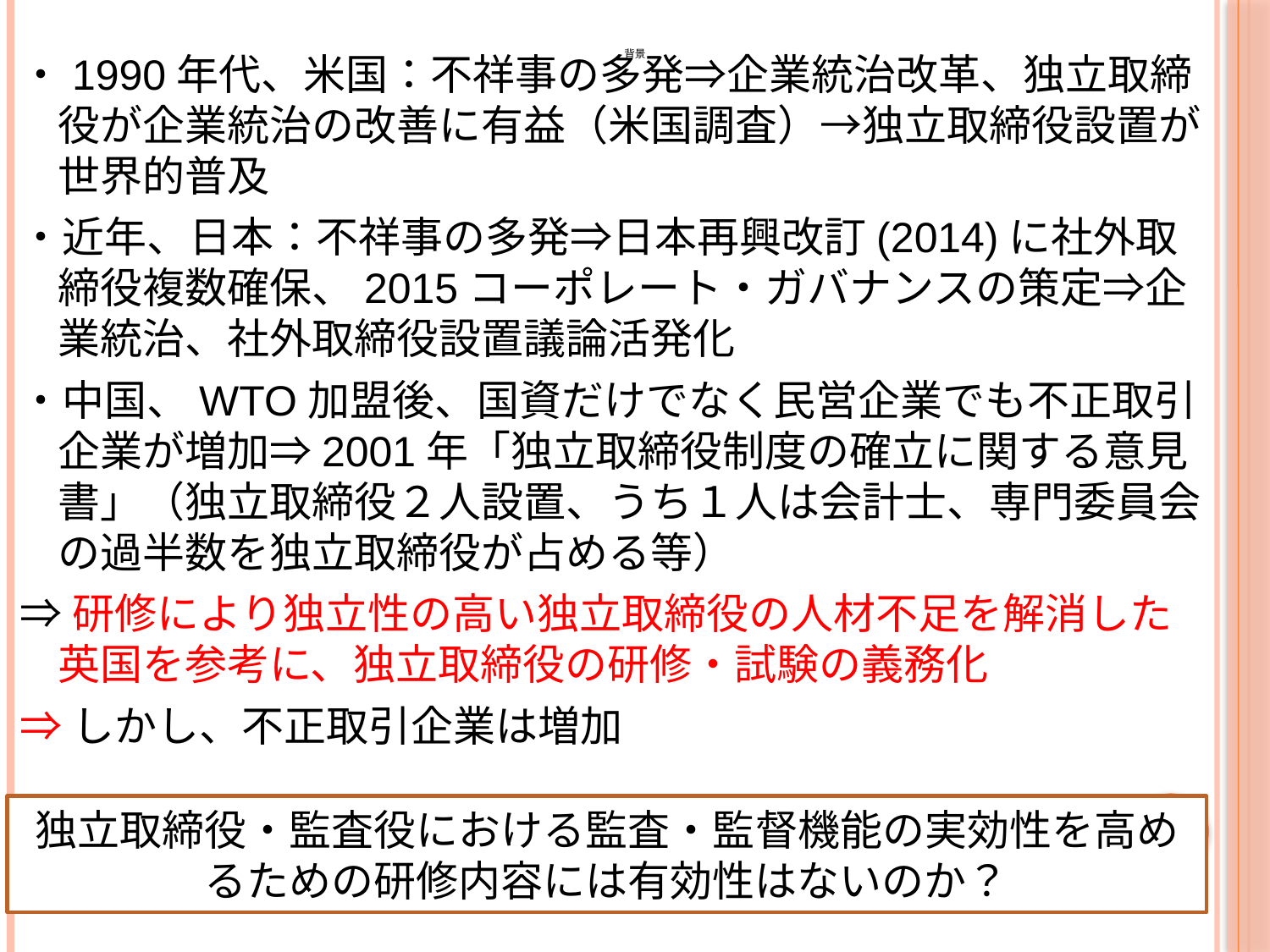

# 背景
・1990年代、米国：不祥事の多発⇒企業統治改革、独立取締役が企業統治の改善に有益（米国調査）→独立取締役設置が世界的普及
・近年、日本：不祥事の多発⇒日本再興改訂(2014)に社外取締役複数確保、2015コーポレート・ガバナンスの策定⇒企業統治、社外取締役設置議論活発化
・中国、WTO加盟後、国資だけでなく民営企業でも不正取引企業が増加⇒2001年「独立取締役制度の確立に関する意見書」（独立取締役２人設置、うち１人は会計士、専門委員会の過半数を独立取締役が占める等）
⇒研修により独立性の高い独立取締役の人材不足を解消した英国を参考に、独立取締役の研修・試験の義務化
⇒しかし、不正取引企業は増加

2
独立取締役・監査役における監査・監督機能の実効性を高めるための研修内容には有効性はないのか？